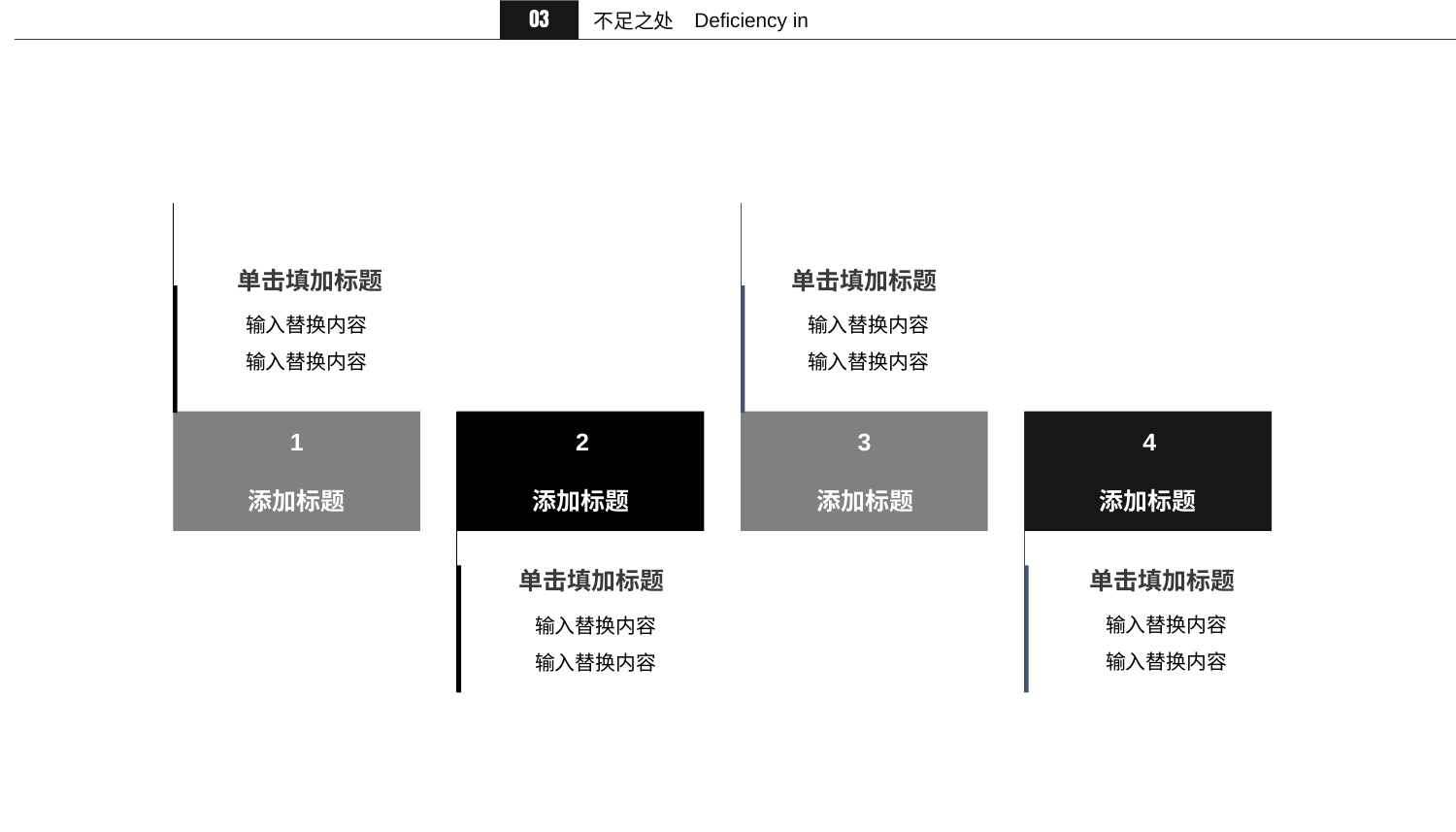

03
Deficiency in
不足之处

1
添加标题

2
添加标题

3
添加标题

4
添加标题

单击填加标题
单击填加标题

输入替换内容
输入替换内容
输入替换内容
输入替换内容
单击填加标题
单击填加标题
输入替换内容
输入替换内容
输入替换内容
输入替换内容